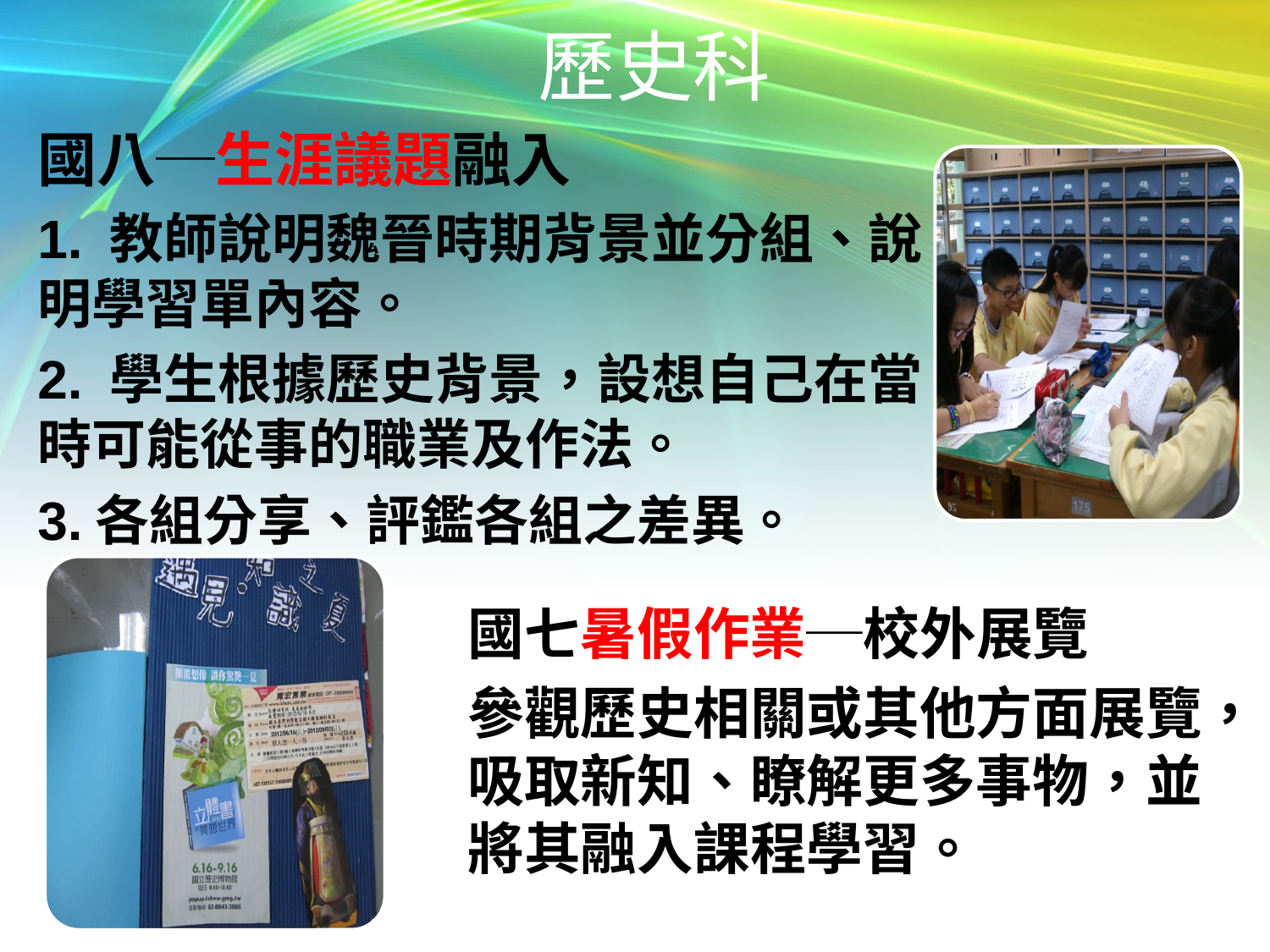

# 歷史科
國八─生涯議題融入
1. 教師說明魏晉時期背景並分組、說明學習單內容。
2. 學生根據歷史背景，設想自己在當時可能從事的職業及作法。
3.各組分享、評鑑各組之差異。

國七暑假作業─校外展覽
參觀歷史相關或其他方面展覽，吸取新知、瞭解更多事物，並將其融入課程學習。